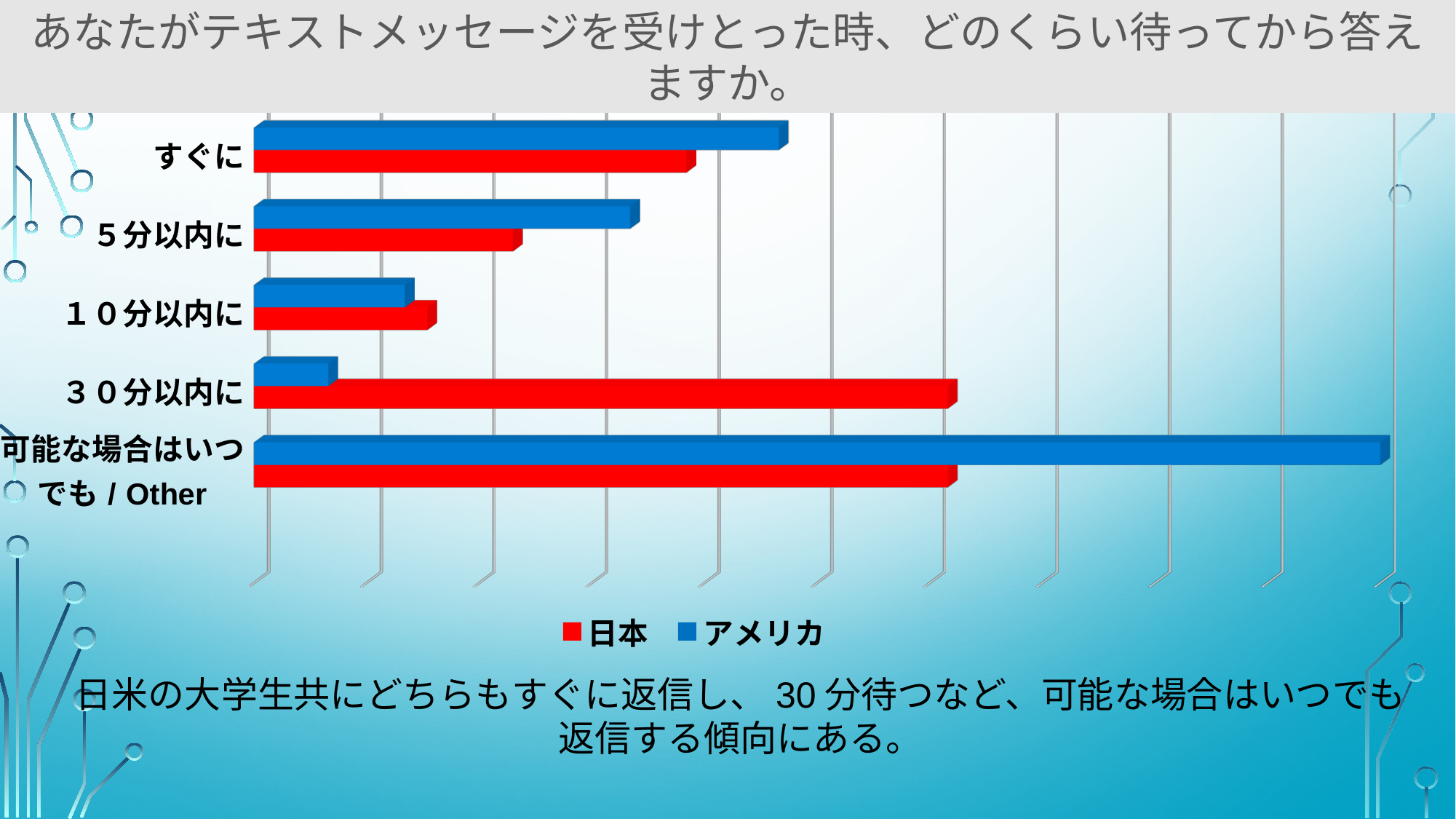

あなたがテキストメッセージを受けとった時、どのくらい待ってから答えますか。

[unsupported chart]

日米の大学生共にどちらもすぐに返信し、30分待つなど、可能な場合はいつでも返信する傾向にある。